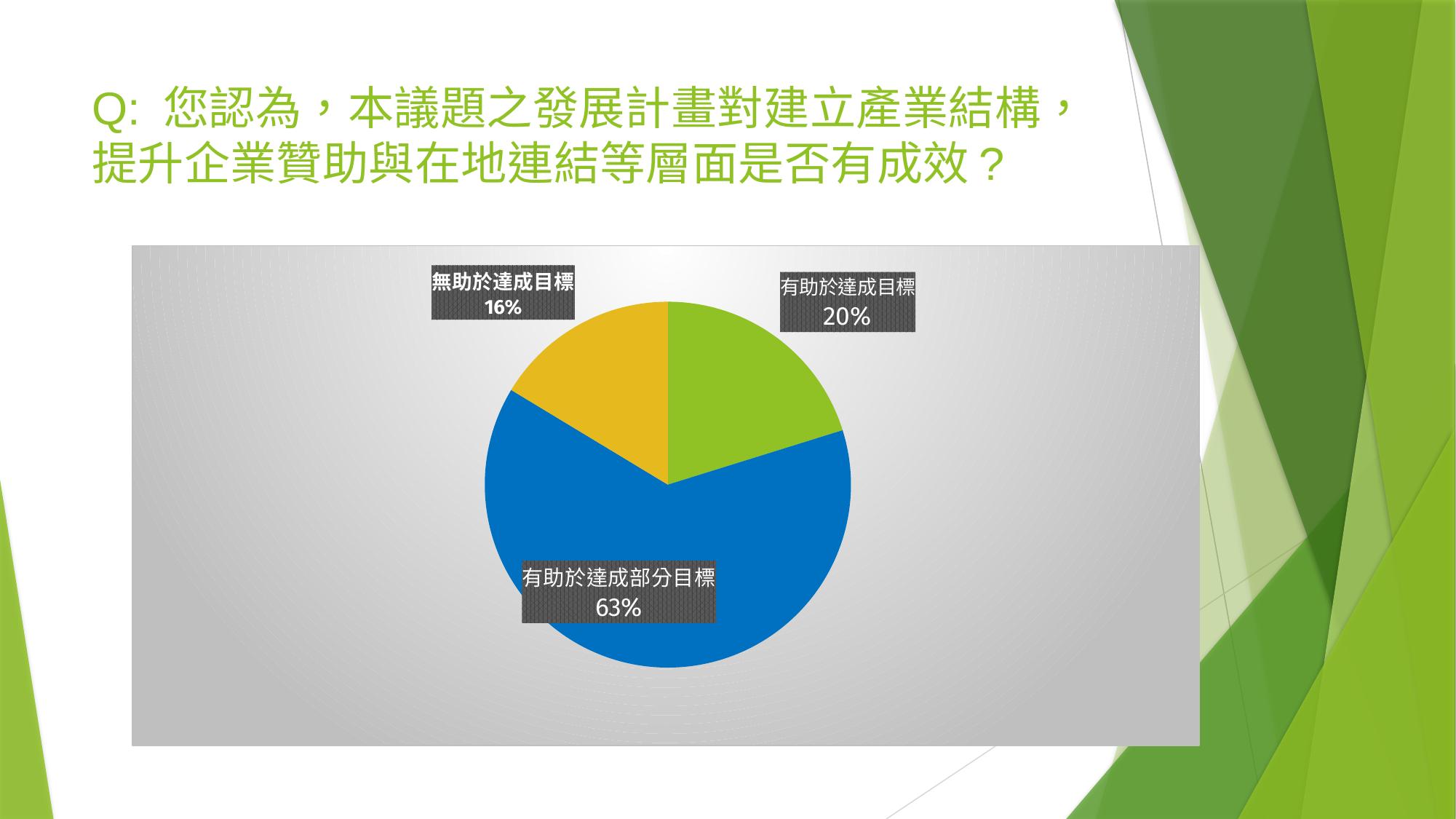

# Q: 您認為，本議題之發展計畫對建立產業結構，提升企業贊助與在地連結等層面是否有成效?

### Chart

| Category | 人數 |
|---|---|
| 有助於達成目標 | 21.0 |
| 有助於達成部分目標 | 66.0 |
| 無助於達成目標 | 17.0 |